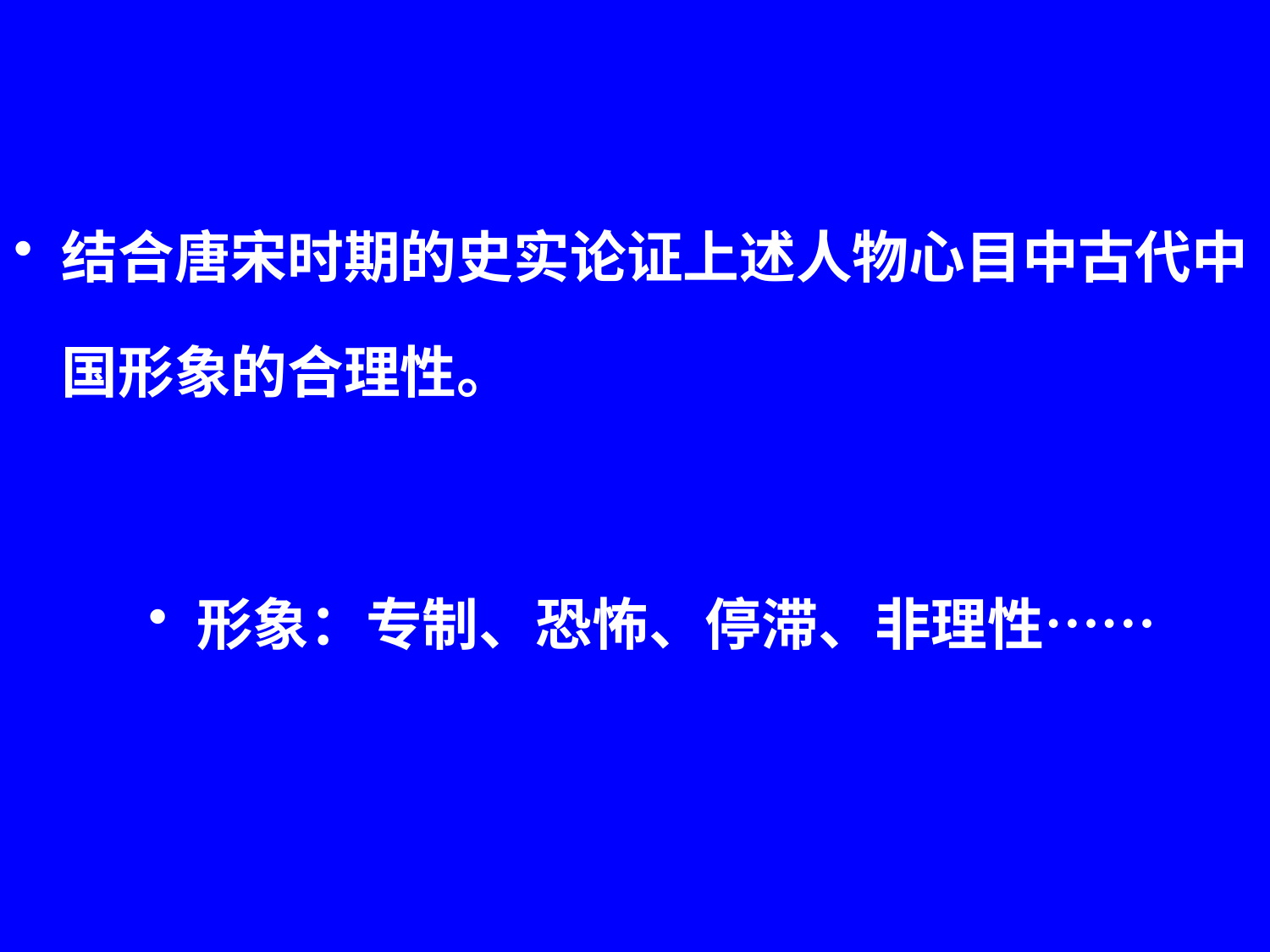

结合唐宋时期的史实论证上述人物心目中古代中国形象的合理性。

形象：专制、恐怖、停滞、非理性……